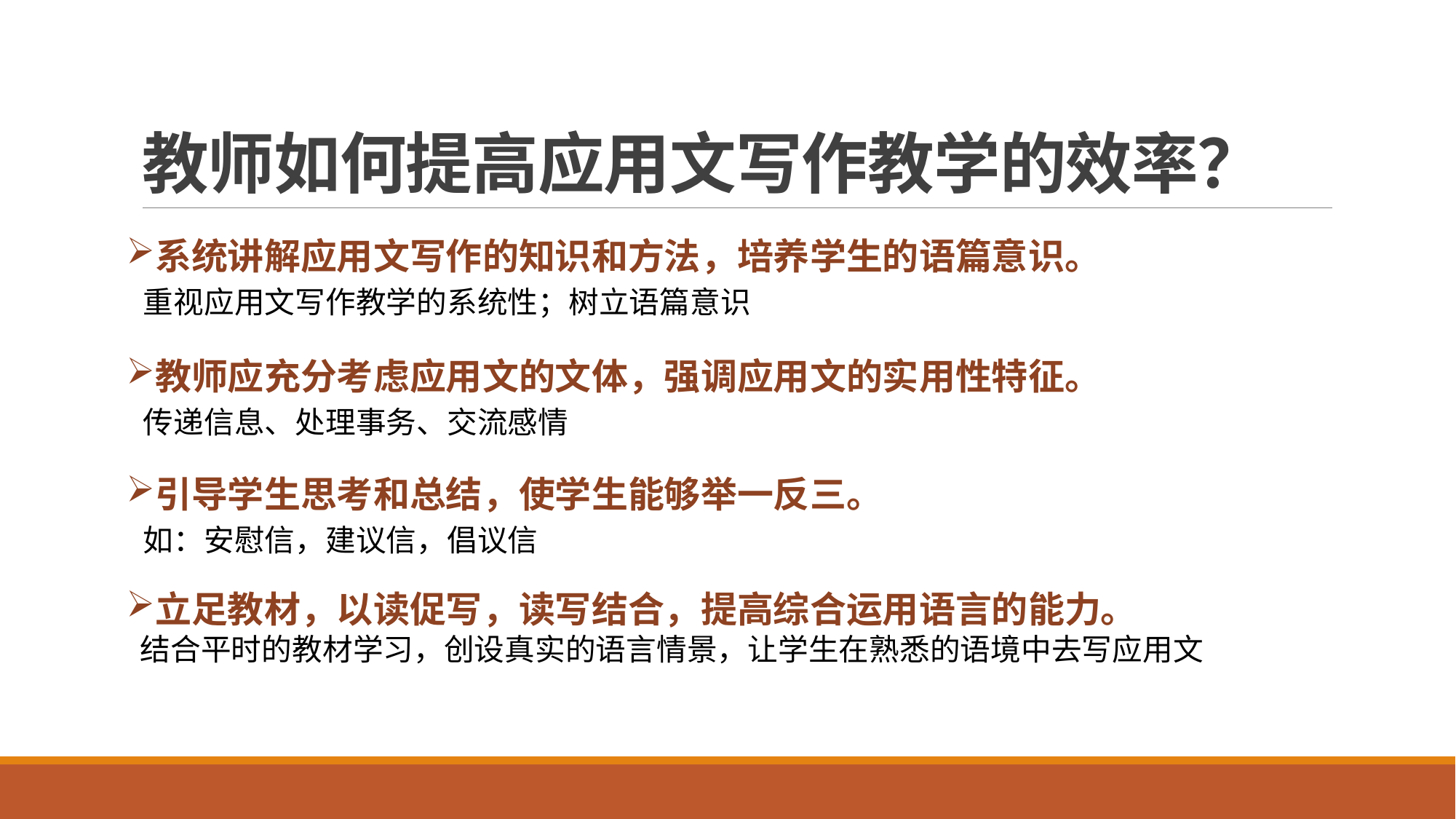

# 教师如何提高应用文写作教学的效率？
系统讲解应用文写作的知识和方法，培养学生的语篇意识。
 重视应用文写作教学的系统性；树立语篇意识
教师应充分考虑应用文的文体，强调应用文的实用性特征。
 传递信息、处理事务、交流感情
引导学生思考和总结，使学生能够举一反三。
 如：安慰信，建议信，倡议信
立足教材，以读促写，读写结合，提高综合运用语言的能力。
 结合平时的教材学习，创设真实的语言情景，让学生在熟悉的语境中去写应用文